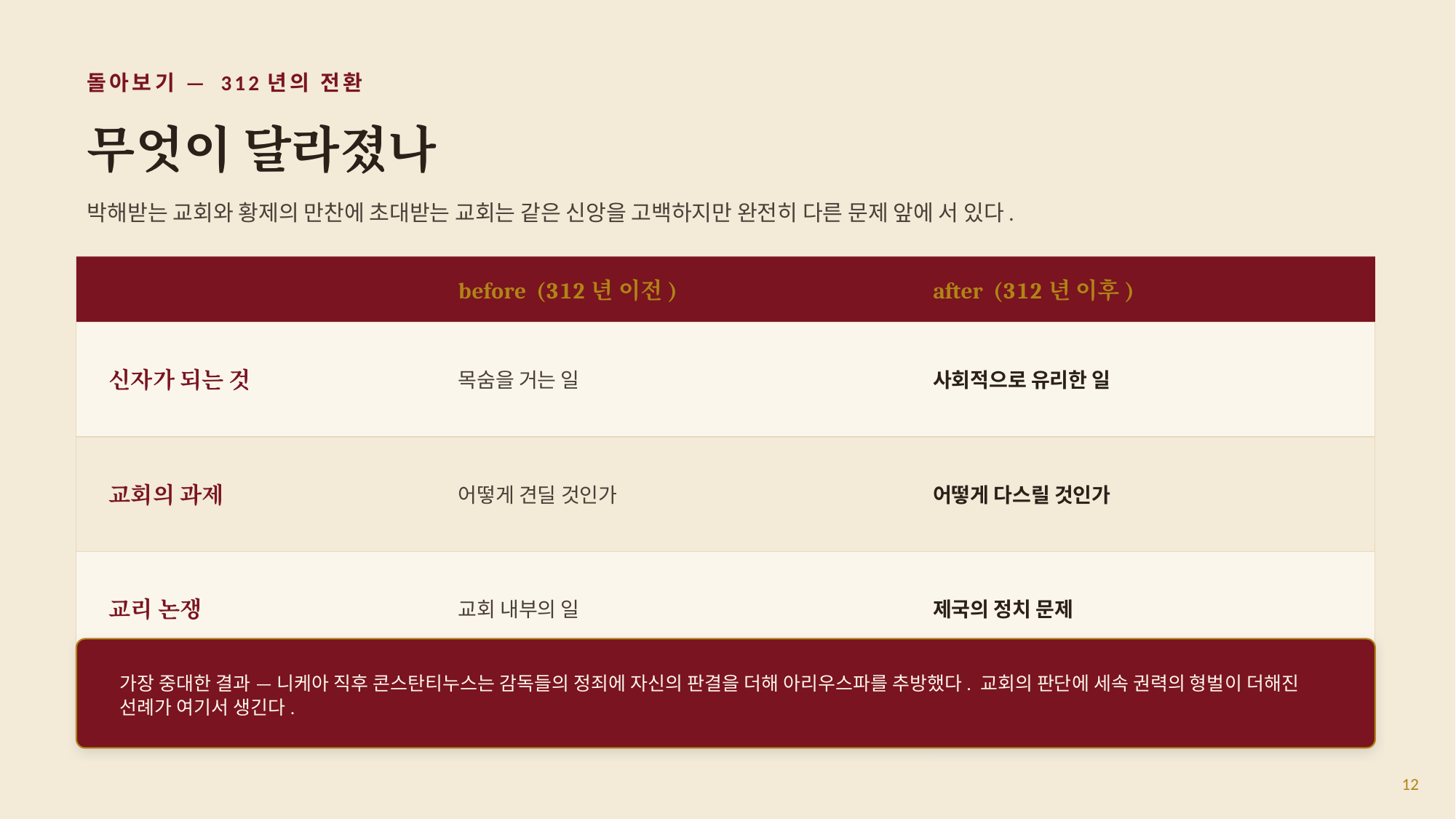

돌아보기 — 312년의 전환
무엇이 달라졌나
박해받는 교회와 황제의 만찬에 초대받는 교회는 같은 신앙을 고백하지만 완전히 다른 문제 앞에 서 있다.

before  (312년 이전)
after  (312년 이후)

신자가 되는 것
목숨을 거는 일
사회적으로 유리한 일

교회의 과제
어떻게 견딜 것인가
어떻게 다스릴 것인가

교리 논쟁
교회 내부의 일
제국의 정치 문제

가장 중대한 결과 — 니케아 직후 콘스탄티누스는 감독들의 정죄에 자신의 판결을 더해 아리우스파를 추방했다. 교회의 판단에 세속 권력의 형벌이 더해진 선례가 여기서 생긴다.
12